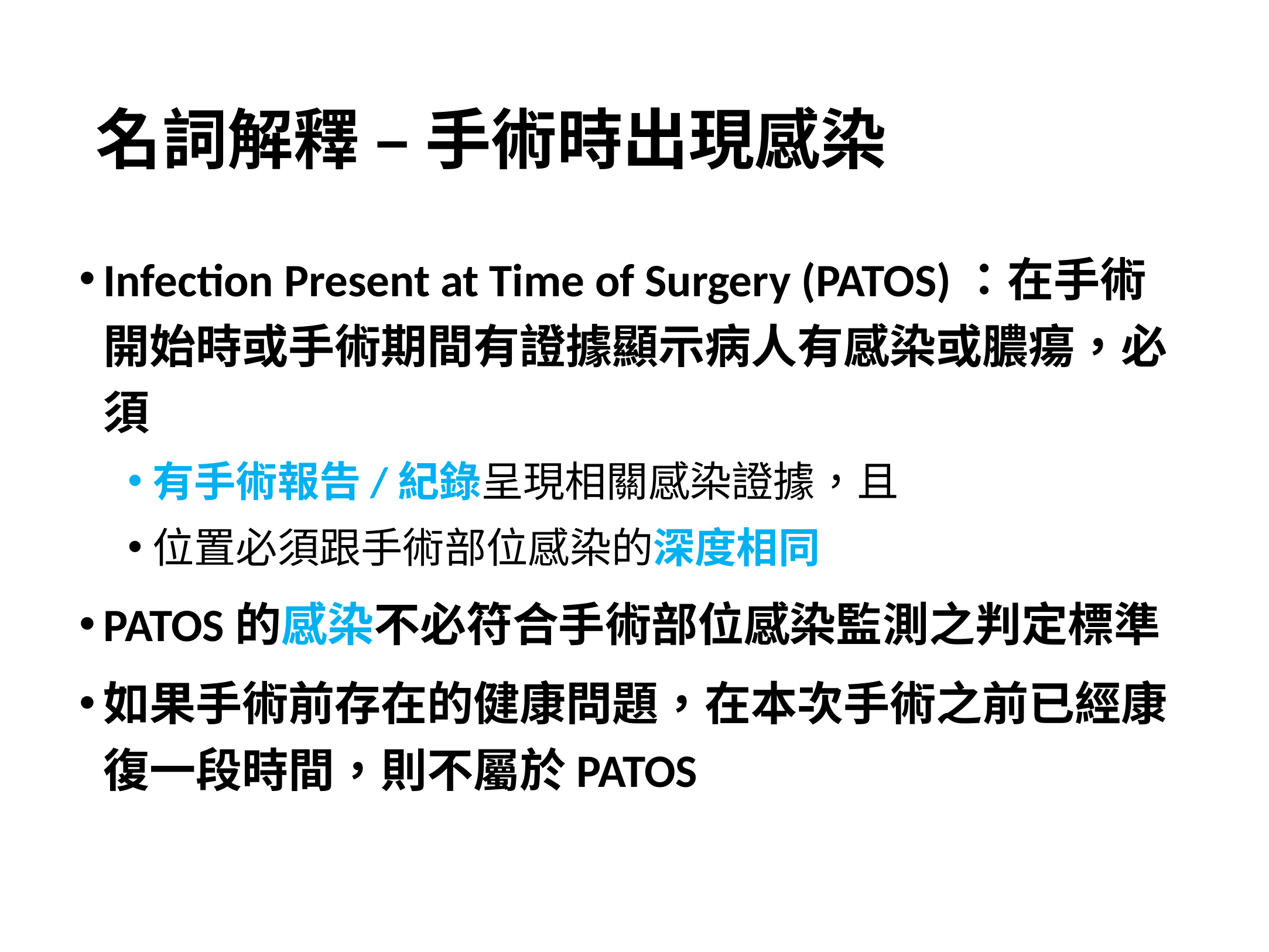

# 名詞解釋 – 手術時出現感染
Infection Present at Time of Surgery (PATOS)：在手術開始時或手術期間有證據顯示病人有感染或膿瘍，必須
有手術報告/紀錄呈現相關感染證據，且
位置必須跟手術部位感染的深度相同
PATOS的感染不必符合手術部位感染監測之判定標準
如果手術前存在的健康問題，在本次手術之前已經康復一段時間，則不屬於PATOS